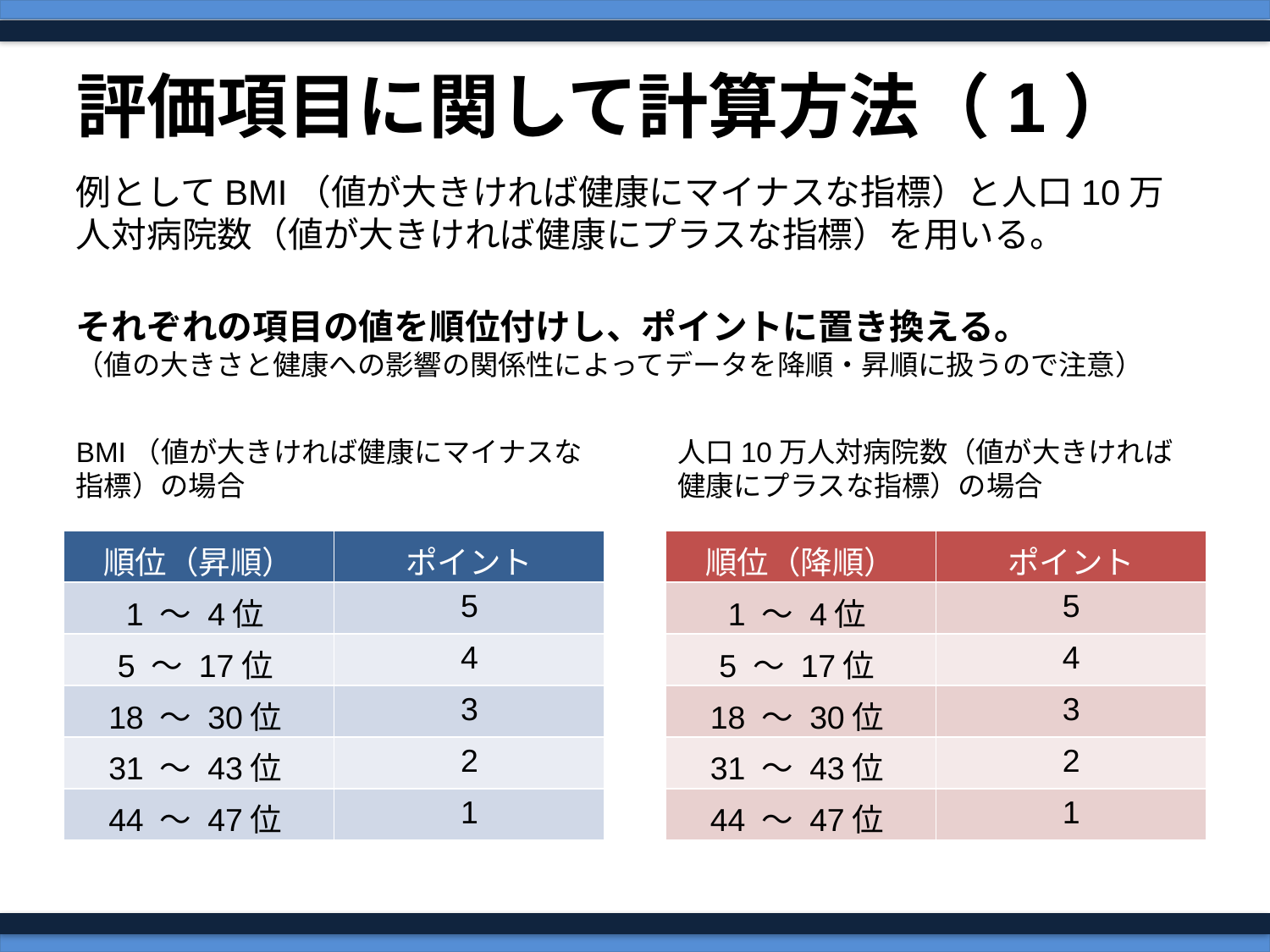

# 評価項目に関して計算方法（1）
例としてBMI（値が大きければ健康にマイナスな指標）と人口10万人対病院数（値が大きければ健康にプラスな指標）を用いる。
それぞれの項目の値を順位付けし、ポイントに置き換える。
（値の大きさと健康への影響の関係性によってデータを降順・昇順に扱うので注意）
BMI（値が大きければ健康にマイナスな指標）の場合
人口10万人対病院数（値が大きければ健康にプラスな指標）の場合
| 順位（昇順） | ポイント |
| --- | --- |
| 1 〜 4位 | 5 |
| 5 〜 17位 | 4 |
| 18 〜 30位 | 3 |
| 31 〜 43位 | 2 |
| 44 〜 47位 | 1 |
| 順位（降順） | ポイント |
| --- | --- |
| 1 〜 4位 | 5 |
| 5 〜 17位 | 4 |
| 18 〜 30位 | 3 |
| 31 〜 43位 | 2 |
| 44 〜 47位 | 1 |